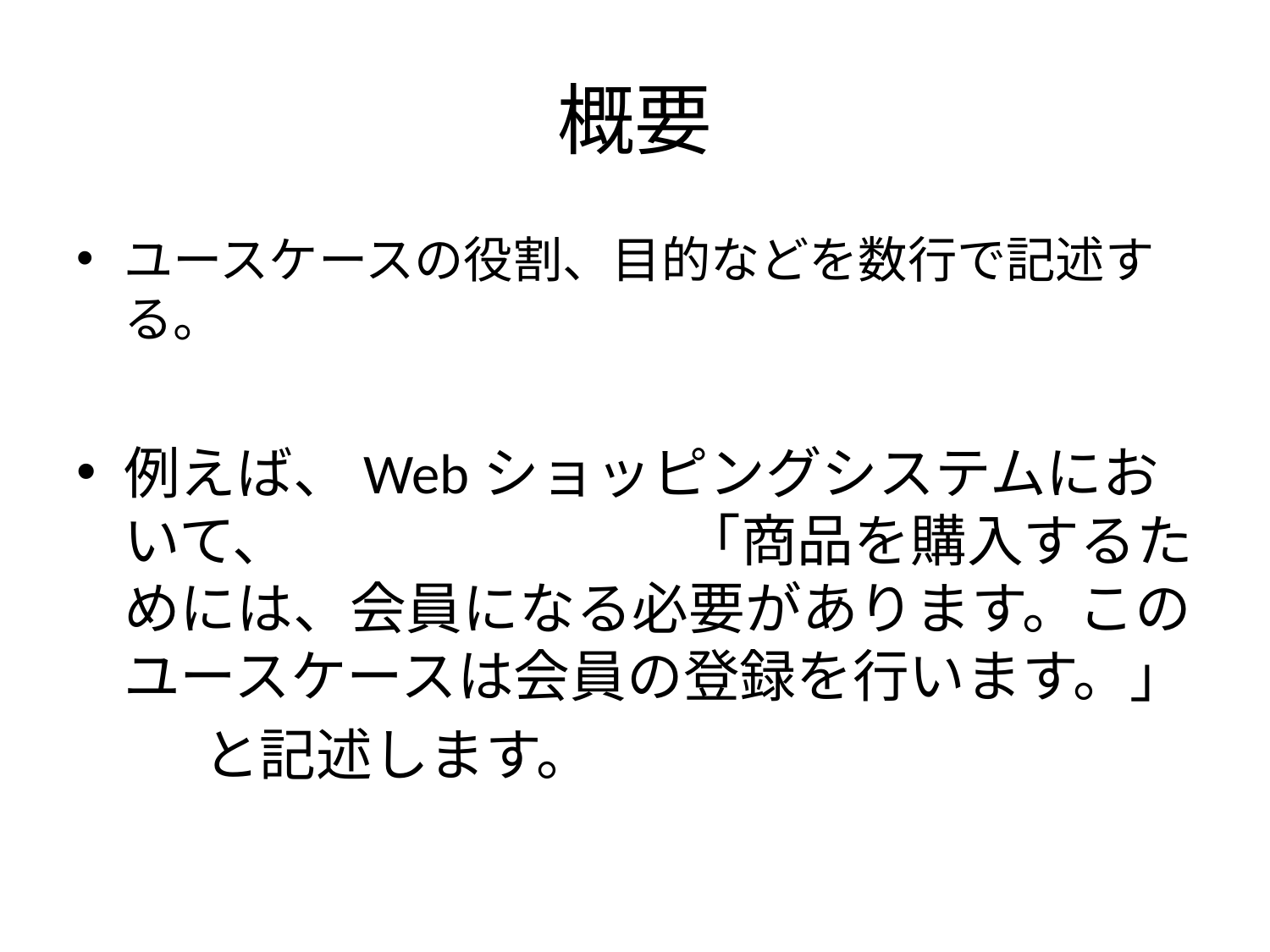

# 概要
ユースケースの役割、目的などを数行で記述する。

例えば、Webショッピングシステムにおいて、　　　　　　　「商品を購入するためには、会員になる必要があります。このユースケースは会員の登録を行います。」
	と記述します。